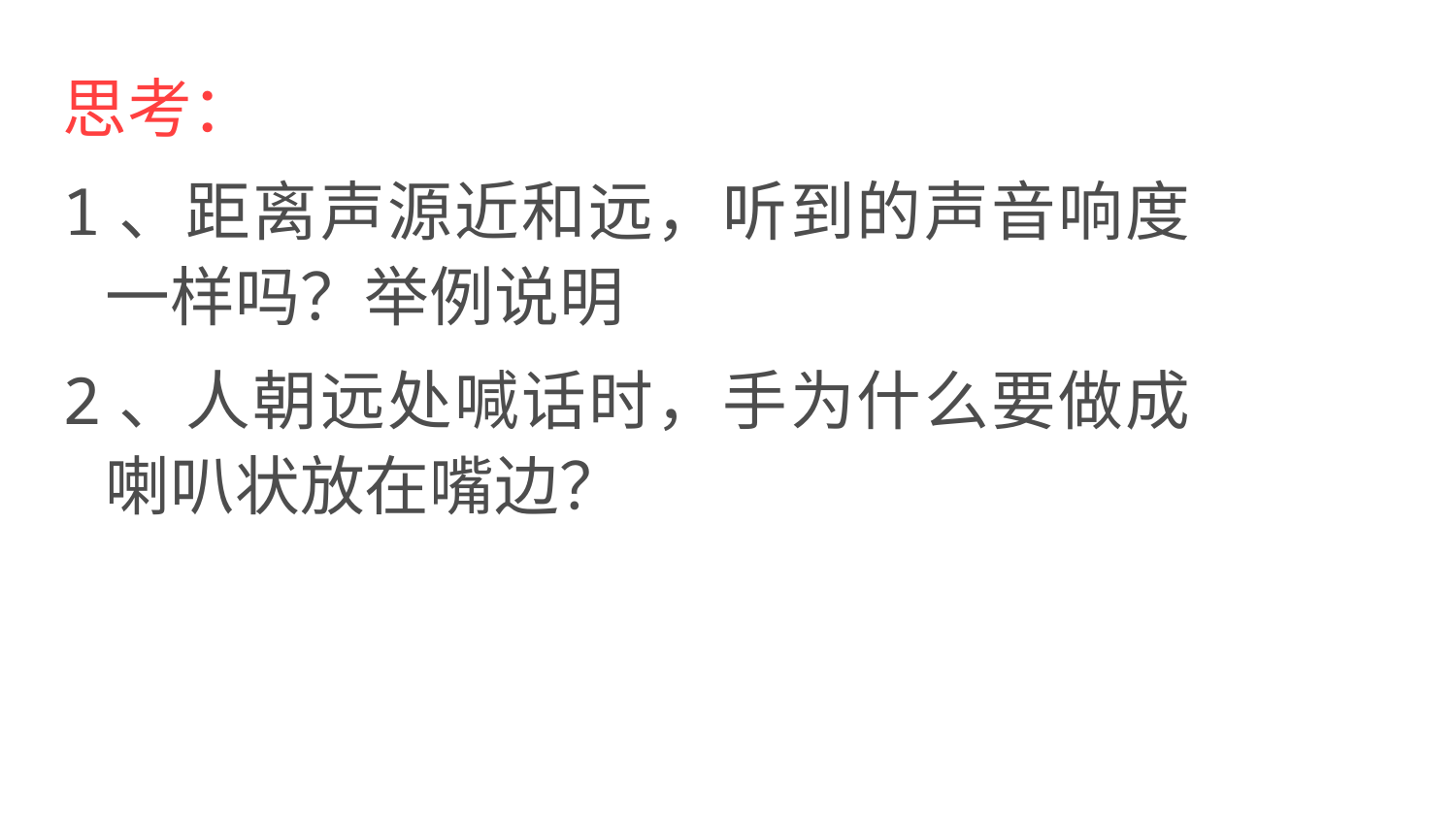

# 思考：
1、距离声源近和远，听到的声音响度一样吗？举例说明
2、人朝远处喊话时，手为什么要做成喇叭状放在嘴边？